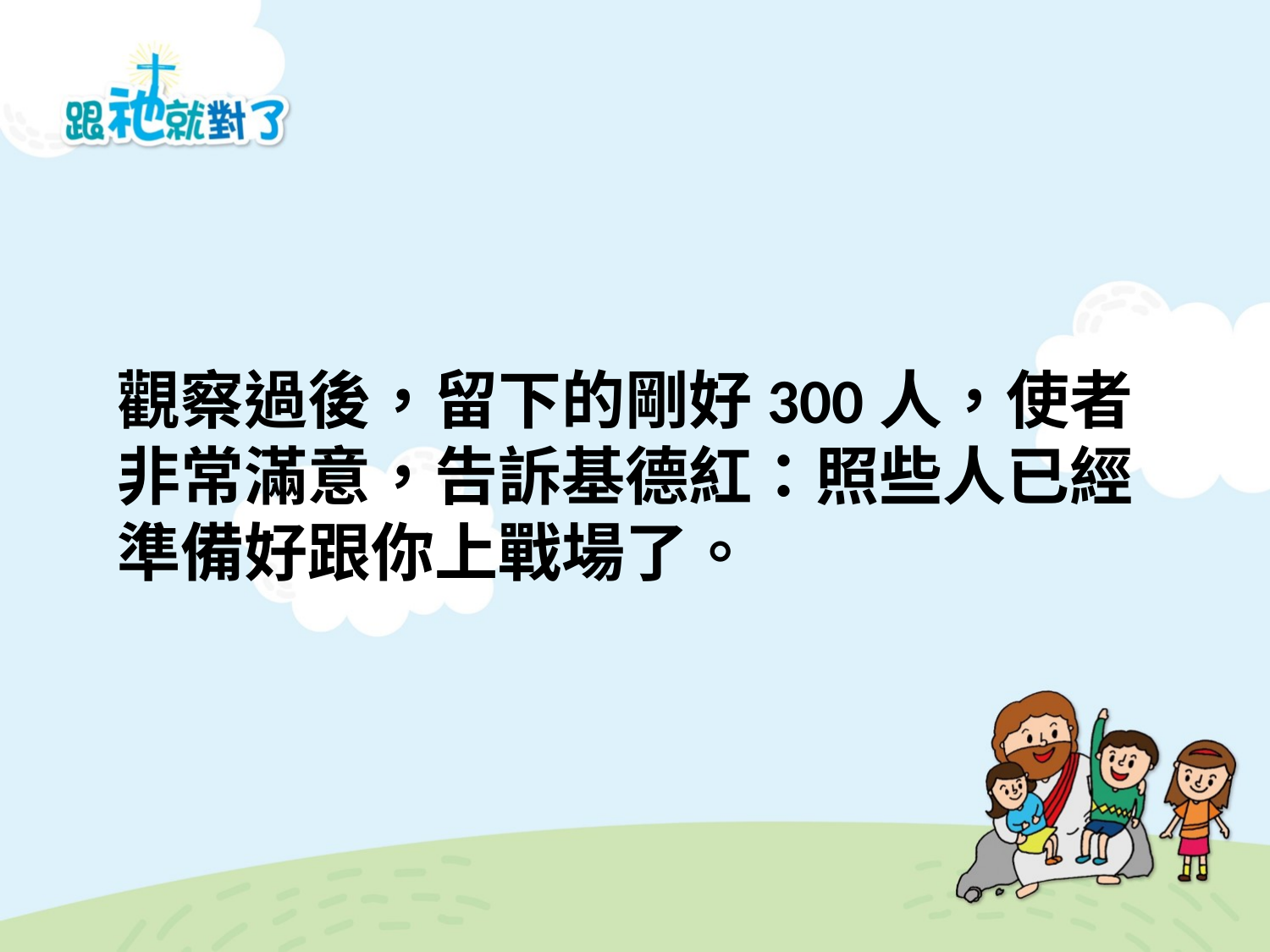

觀察過後，留下的剛好300人，使者非常滿意，告訴基德紅：照些人已經準備好跟你上戰場了。